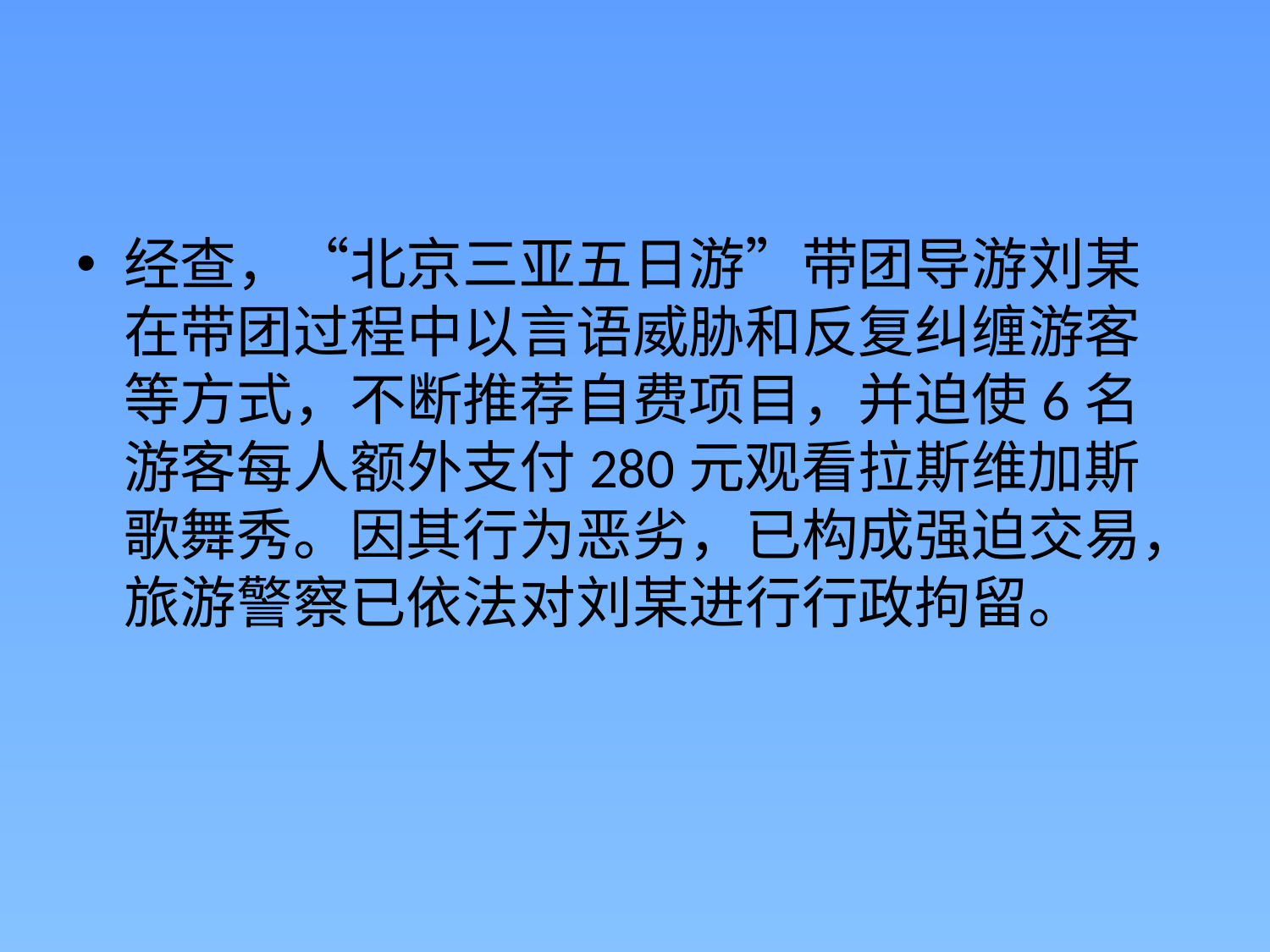

#
经查，“北京三亚五日游”带团导游刘某在带团过程中以言语威胁和反复纠缠游客等方式，不断推荐自费项目，并迫使6名游客每人额外支付280元观看拉斯维加斯歌舞秀。因其行为恶劣，已构成强迫交易，旅游警察已依法对刘某进行行政拘留。